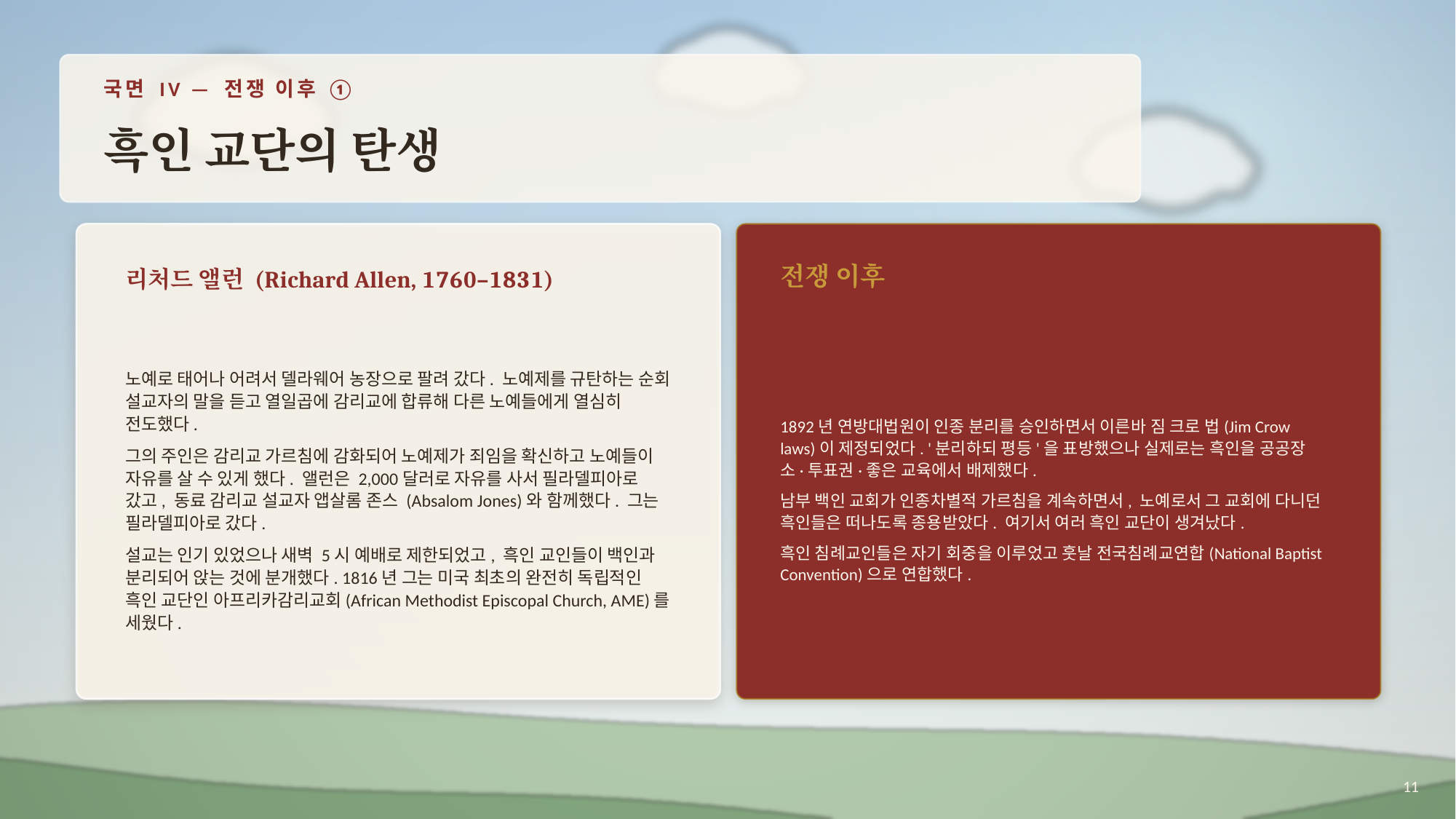

국면 IV — 전쟁 이후 ①
흑인 교단의 탄생

리처드 앨런 (Richard Allen, 1760–1831)
전쟁 이후
노예로 태어나 어려서 델라웨어 농장으로 팔려 갔다. 노예제를 규탄하는 순회 설교자의 말을 듣고 열일곱에 감리교에 합류해 다른 노예들에게 열심히 전도했다.
그의 주인은 감리교 가르침에 감화되어 노예제가 죄임을 확신하고 노예들이 자유를 살 수 있게 했다. 앨런은 2,000달러로 자유를 사서 필라델피아로 갔고, 동료 감리교 설교자 앱살롬 존스 (Absalom Jones)와 함께했다. 그는 필라델피아로 갔다.
설교는 인기 있었으나 새벽 5시 예배로 제한되었고, 흑인 교인들이 백인과 분리되어 앉는 것에 분개했다. 1816년 그는 미국 최초의 완전히 독립적인 흑인 교단인 아프리카감리교회(African Methodist Episcopal Church, AME)를 세웠다.
1892년 연방대법원이 인종 분리를 승인하면서 이른바 짐 크로 법(Jim Crow laws)이 제정되었다. '분리하되 평등'을 표방했으나 실제로는 흑인을 공공장소·투표권·좋은 교육에서 배제했다.
남부 백인 교회가 인종차별적 가르침을 계속하면서, 노예로서 그 교회에 다니던 흑인들은 떠나도록 종용받았다. 여기서 여러 흑인 교단이 생겨났다.
흑인 침례교인들은 자기 회중을 이루었고 훗날 전국침례교연합(National Baptist Convention)으로 연합했다.
11